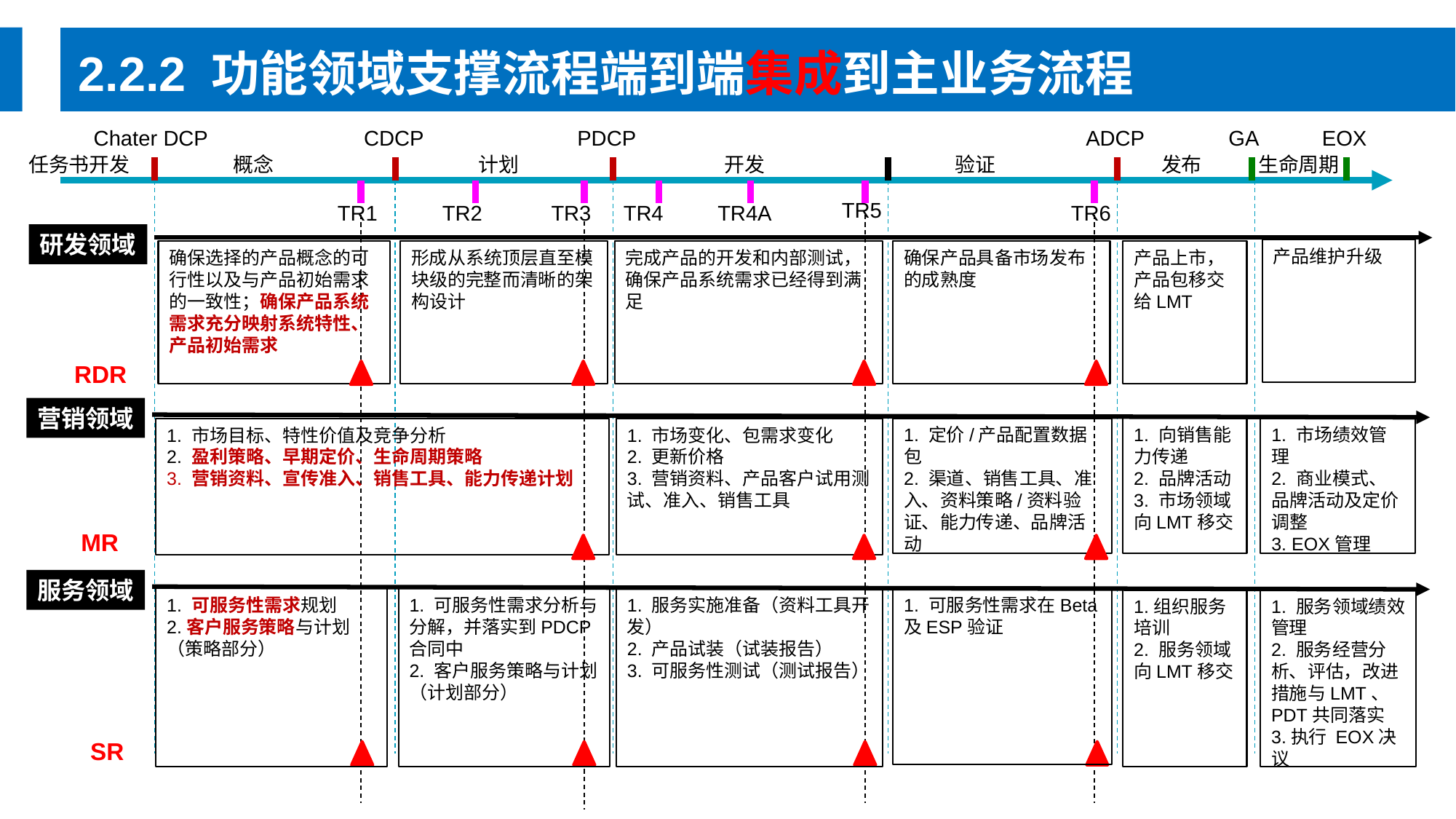

2.2.2 功能领域支撑流程端到端集成到主业务流程
Chater DCP
CDCP
PDCP
ADCP
GA
EOX
任务书开发
概念
计划
开发
验证
发布
生命周期
TR5
TR1
TR2
TR3
TR4
TR4A
TR6
研发领域
产品维护升级
确保选择的产品概念的可行性以及与产品初始需求的一致性；确保产品系统需求充分映射系统特性、产品初始需求
形成从系统顶层直至模块级的完整而清晰的架构设计
完成产品的开发和内部测试，确保产品系统需求已经得到满足
确保产品具备市场发布的成熟度
产品上市，
产品包移交给LMT
RDR

营销领域
1. 向销售能力传递
2. 品牌活动
3. 市场领域向LMT移交
1. 市场绩效管理
2. 商业模式、品牌活动及定价调整
3. EOX管理
1. 市场目标、特性价值及竞争分析
2. 盈利策略、早期定价、生命周期策略
3. 营销资料、宣传准入、销售工具、能力传递计划
1. 市场变化、包需求变化
2. 更新价格
3. 营销资料、产品客户试用测试、准入、销售工具
1. 定价/产品配置数据包
2. 渠道、销售工具、准入、资料策略/资料验证、能力传递、品牌活动
MR

服务领域
1. 可服务性需求规划
2.客户服务策略与计划（策略部分）
1. 可服务性需求分析与分解，并落实到PDCP合同中
2. 客户服务策略与计划（计划部分）
1. 服务实施准备（资料工具开发）
2. 产品试装（试装报告）
3. 可服务性测试（测试报告）
1. 可服务性需求在Beta及ESP验证
1.组织服务培训
2. 服务领域向LMT移交
1. 服务领域绩效管理
2. 服务经营分析、评估，改进措施与LMT、PDT共同落实
3.执行 EOX决议
SR

33